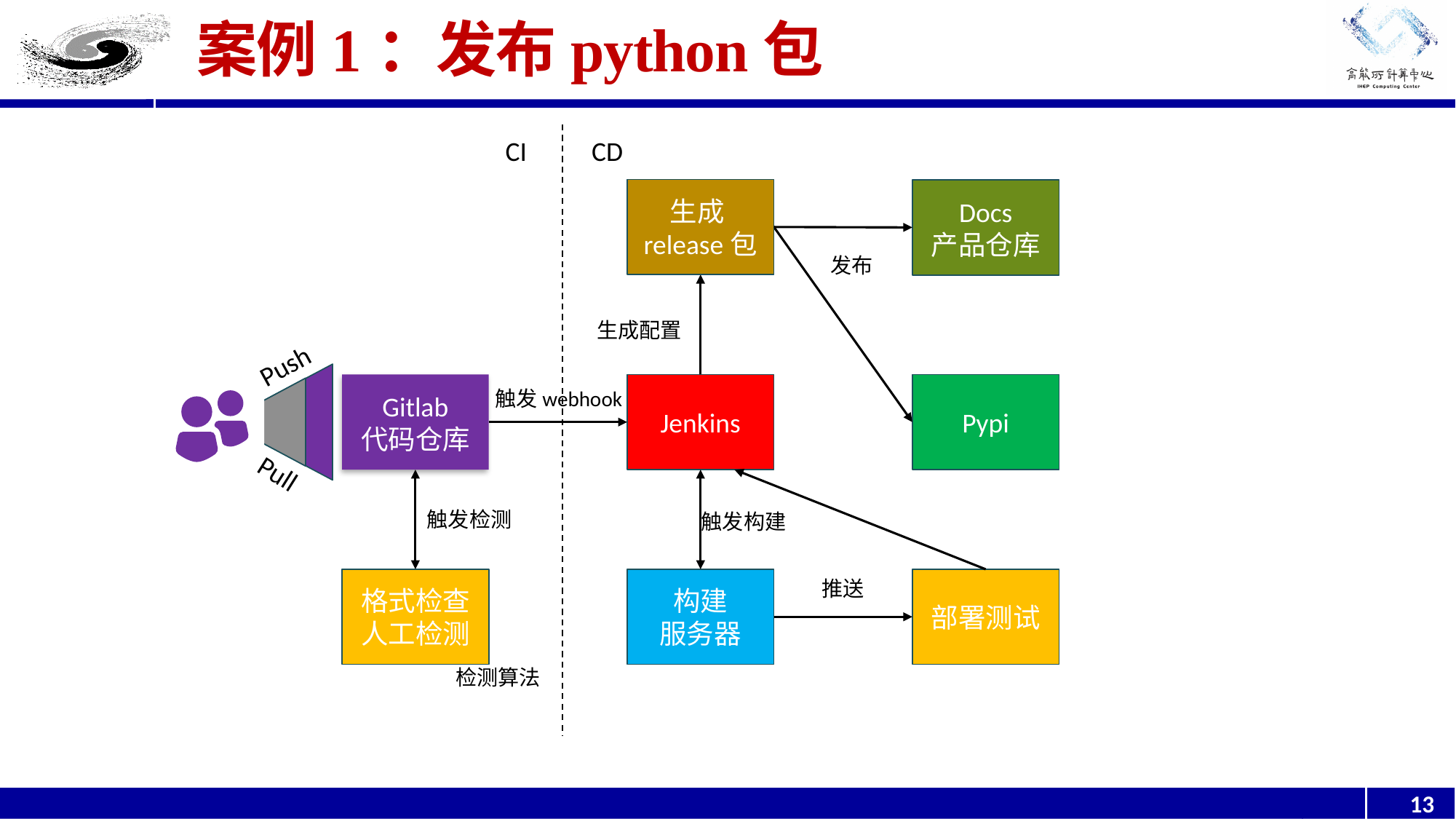

# 案例1：发布python包
CI
CD
生成release包
Docs
产品仓库
发布
生成配置
Push

Gitlab
代码仓库
Jenkins
Pypi

触发webhook

Pull
触发检测
触发构建
格式检查
人工检测
构建
服务器
部署测试
推送
检测算法